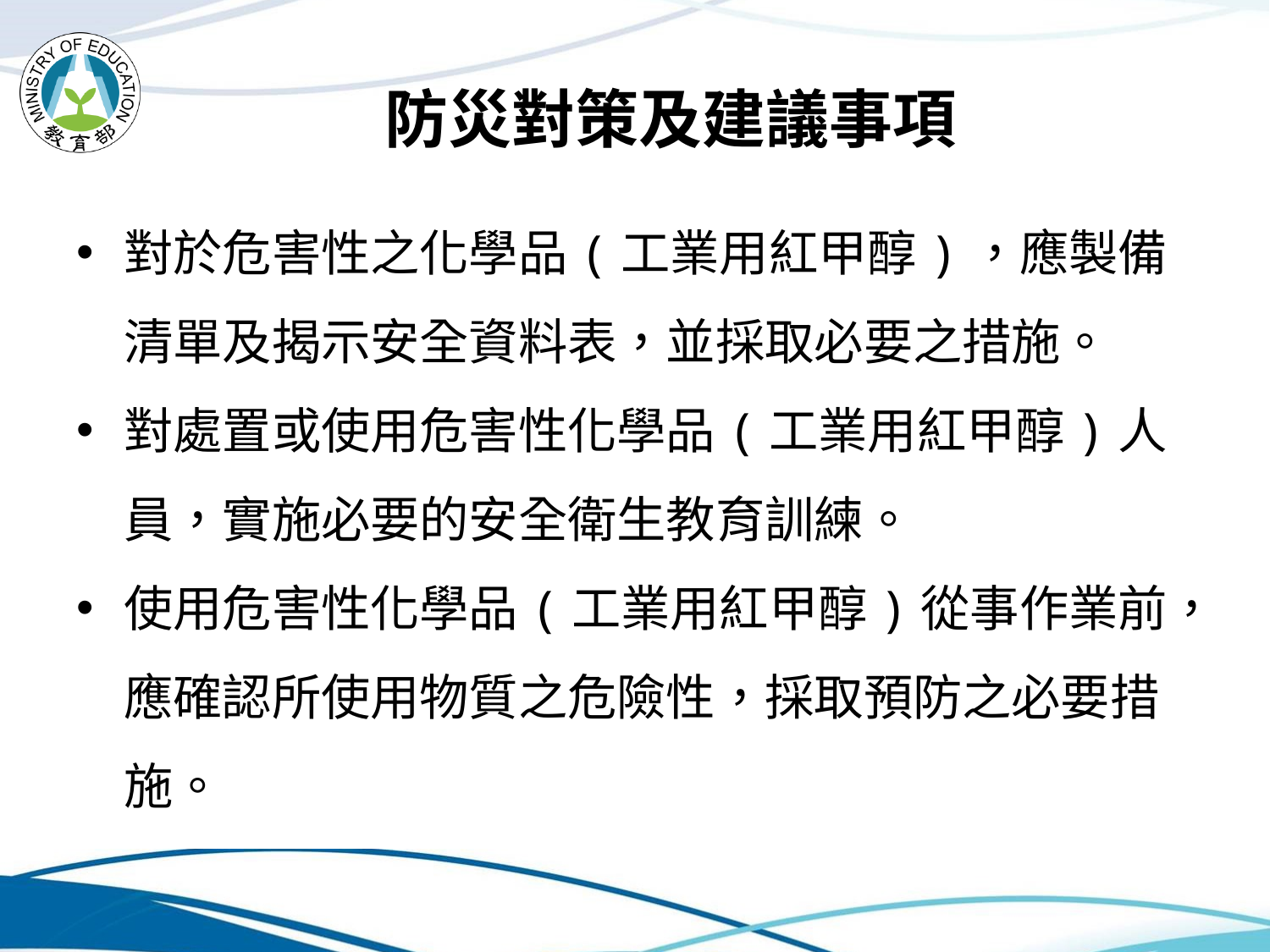

# 防災對策及建議事項
對於危害性之化學品(工業用紅甲醇)，應製備清單及揭示安全資料表，並採取必要之措施。
對處置或使用危害性化學品(工業用紅甲醇)人員，實施必要的安全衛生教育訓練。
使用危害性化學品(工業用紅甲醇)從事作業前，應確認所使用物質之危險性，採取預防之必要措施。